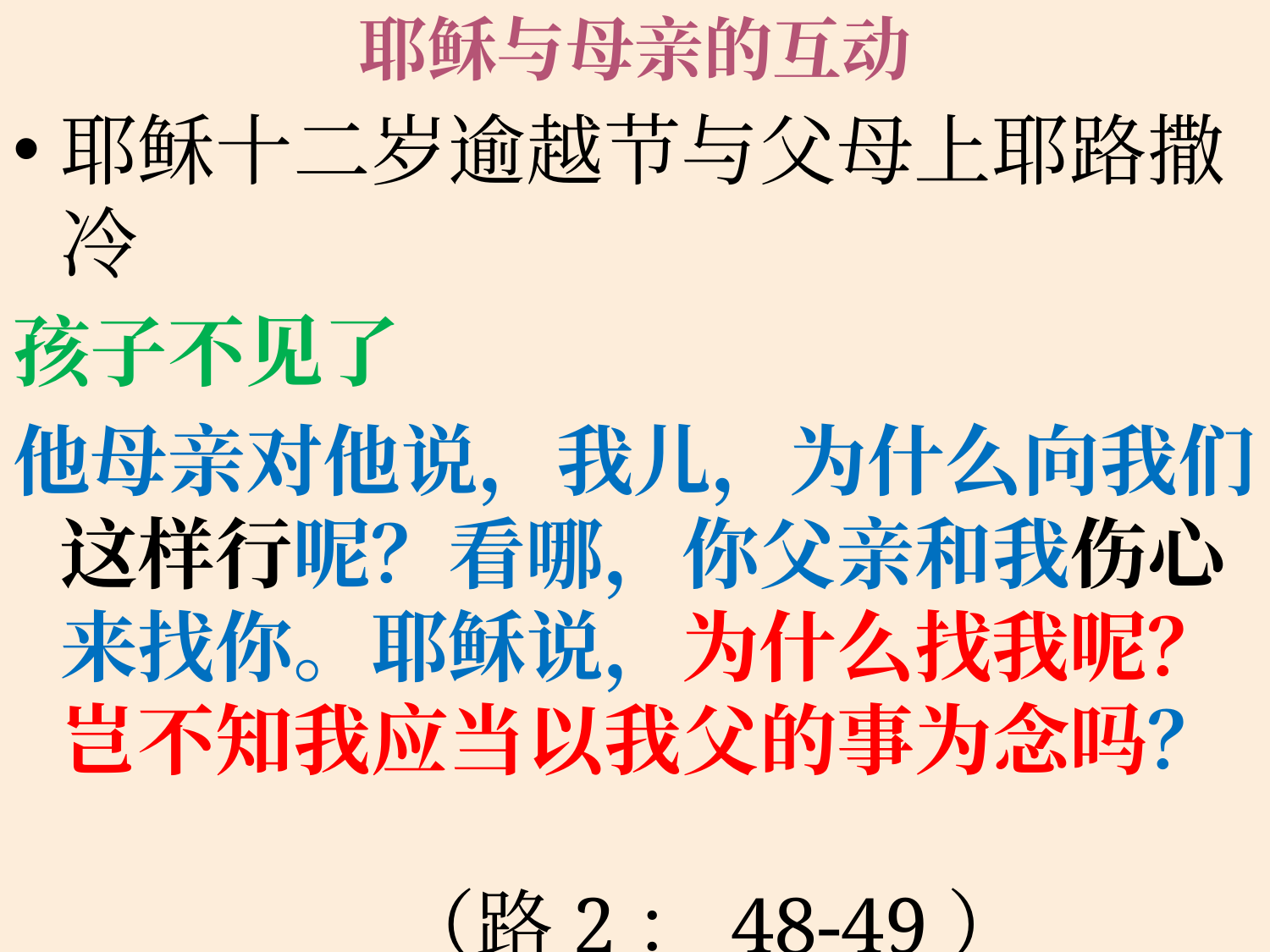

# 耶稣与母亲的互动
耶稣十二岁逾越节与父母上耶路撒冷
孩子不见了
他母亲对他说，我儿，为什么向我们这样行呢？看哪，你父亲和我伤心来找你。耶稣说，为什么找我呢？岂不知我应当以我父的事为念吗？
                 （路2：48-49）